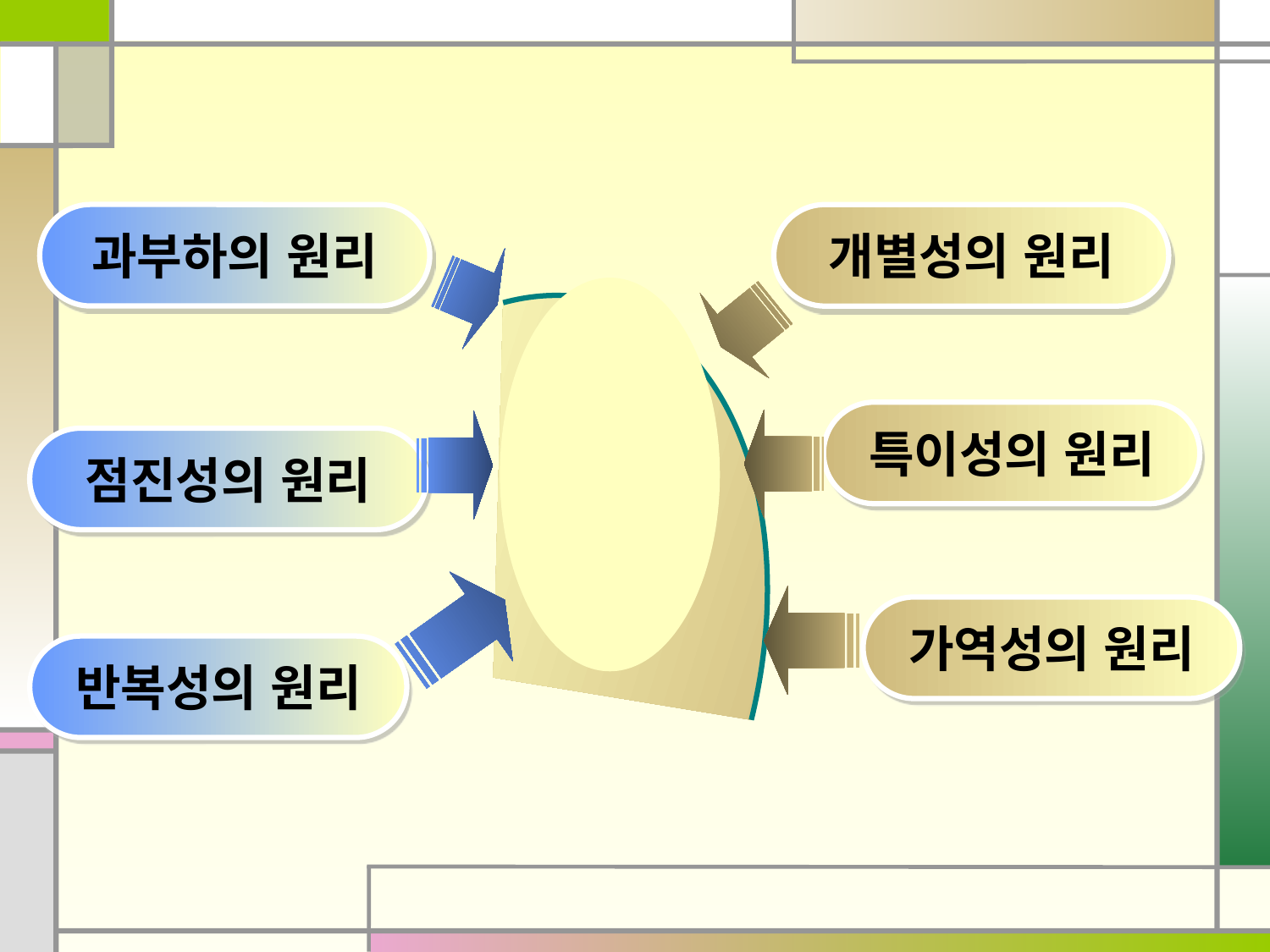

과부하의 원리

점진성의 원리

반복성의 원리
개별성의 원리

특이성의 원리

가역성의 원리